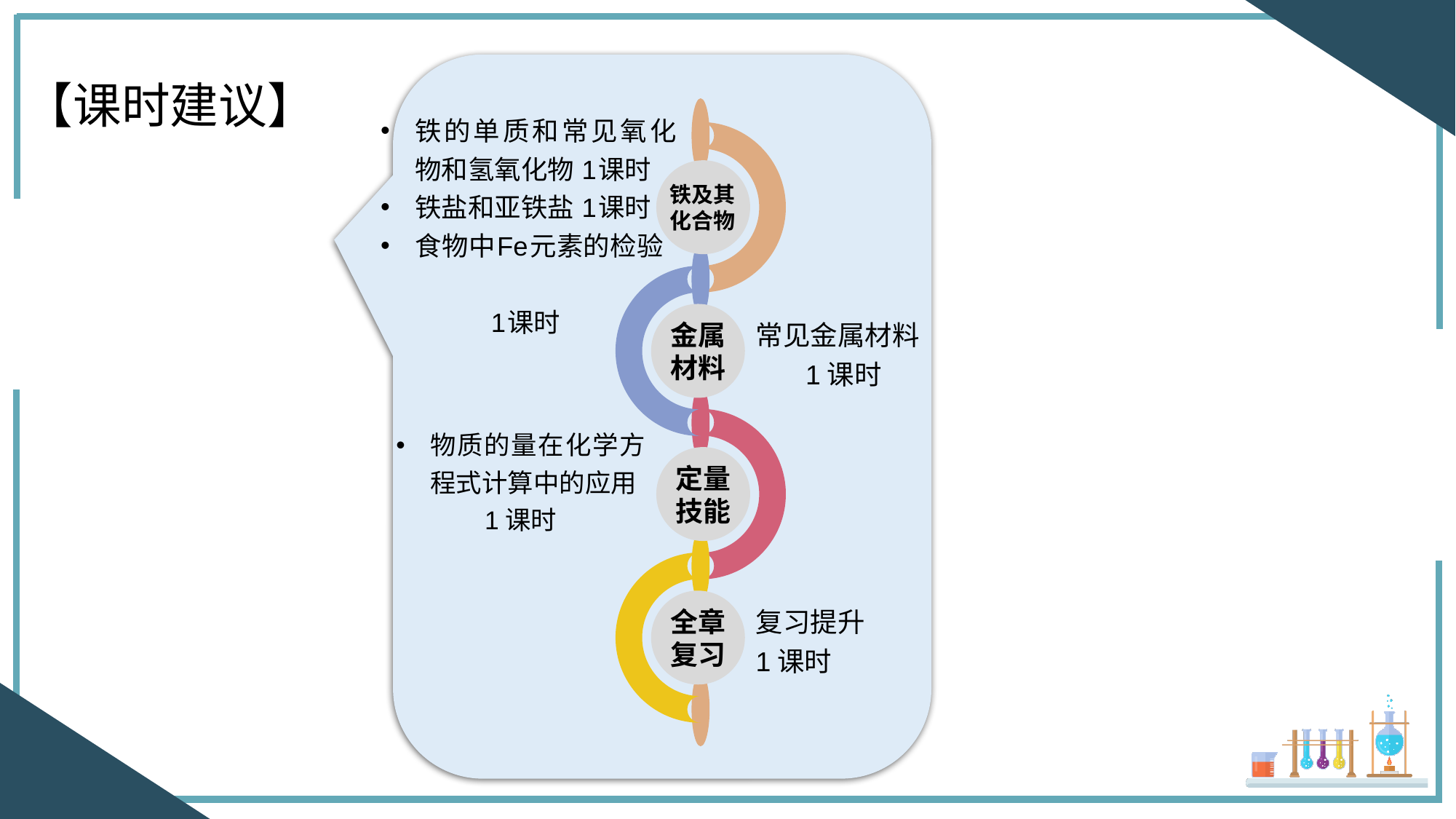

【课时建议】

铁及其
化合物

金属材料

定量
技能

全章复习

铁的单质和常见氧化物和氢氧化物 1课时
铁盐和亚铁盐 1课时
食物中Fe元素的检验
1课时

常见金属材料
1课时
物质的量在化学方程式计算中的应用
1课时

复习提升
1课时